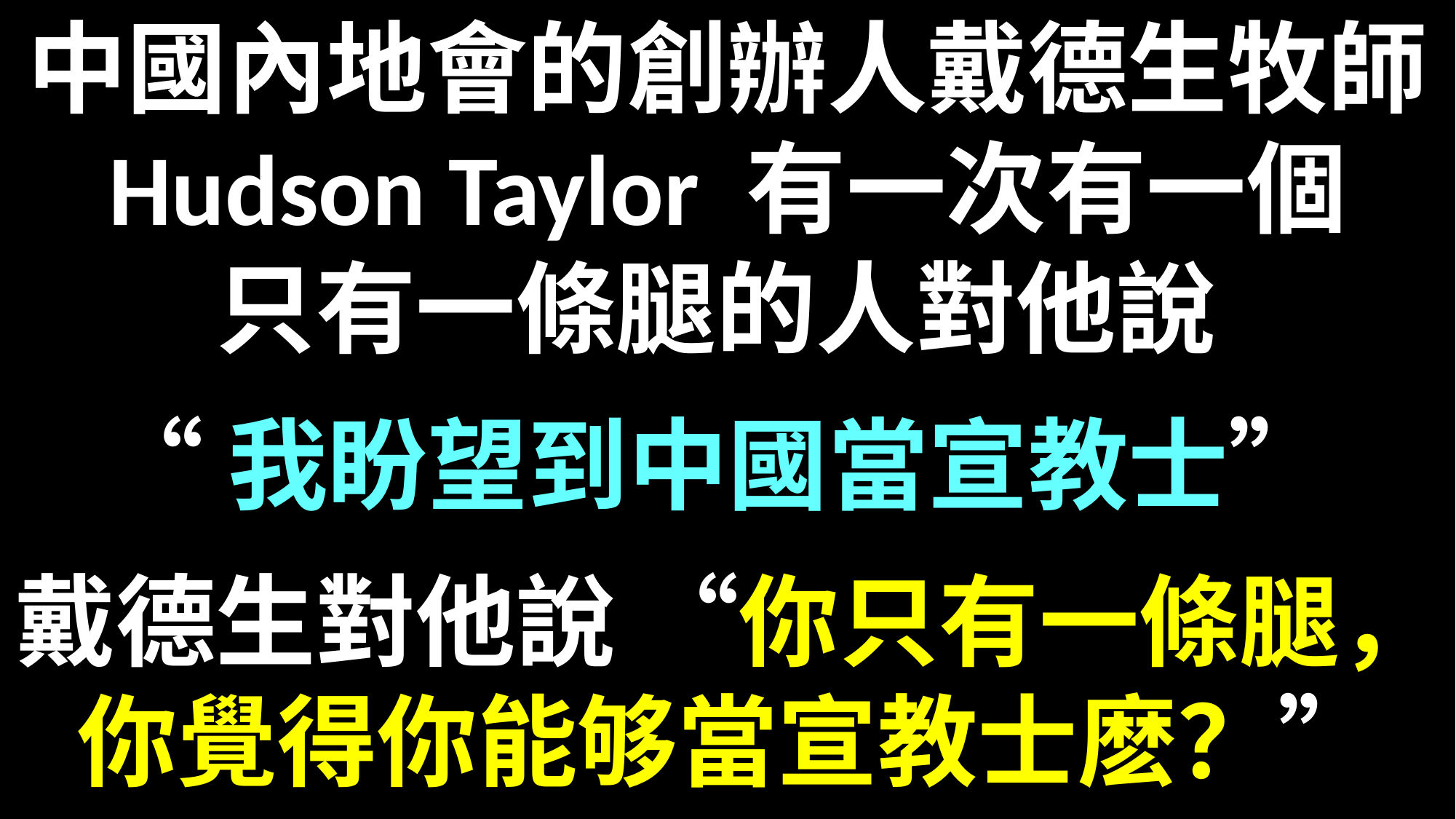

中國內地會的創辦人戴德生牧師 Hudson Taylor 有一次有一個
只有一條腿的人對他說
“我盼望到中國當宣教士”
戴德生對他說 “你只有一條腿，你覺得你能够當宣教士麽？”